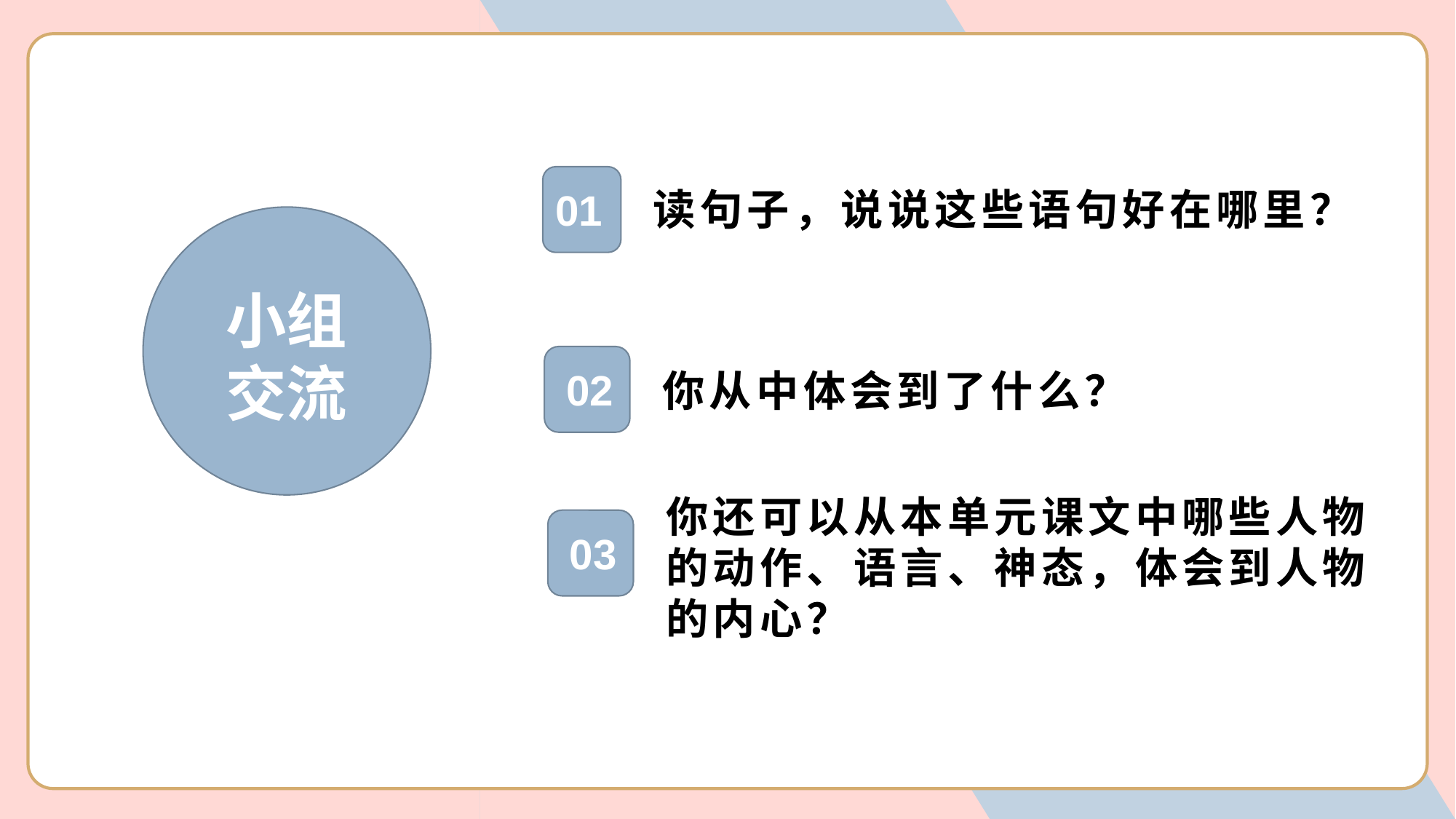

你从中体会到了什么？

读句子，说说这些语句好在哪里？
01

小组
交流

02
你从中体会到了什么？
你还可以从本单元课文中哪些人物的动作、语言、神态，体会到人物的内心？

03